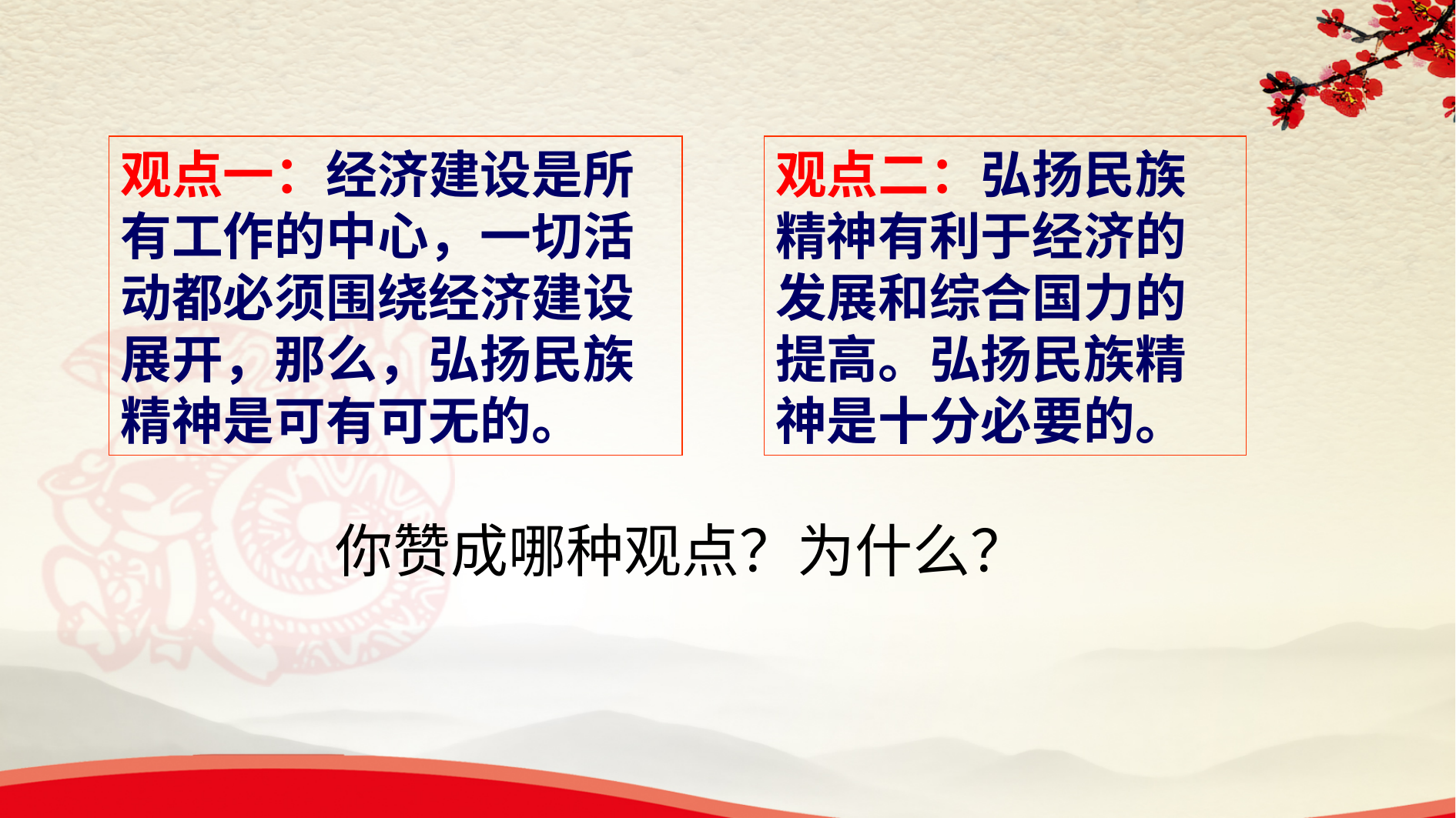

观点一：经济建设是所有工作的中心，一切活动都必须围绕经济建设展开，那么，弘扬民族精神是可有可无的。
观点二：弘扬民族精神有利于经济的发展和综合国力的提高。弘扬民族精神是十分必要的。
你赞成哪种观点？为什么？